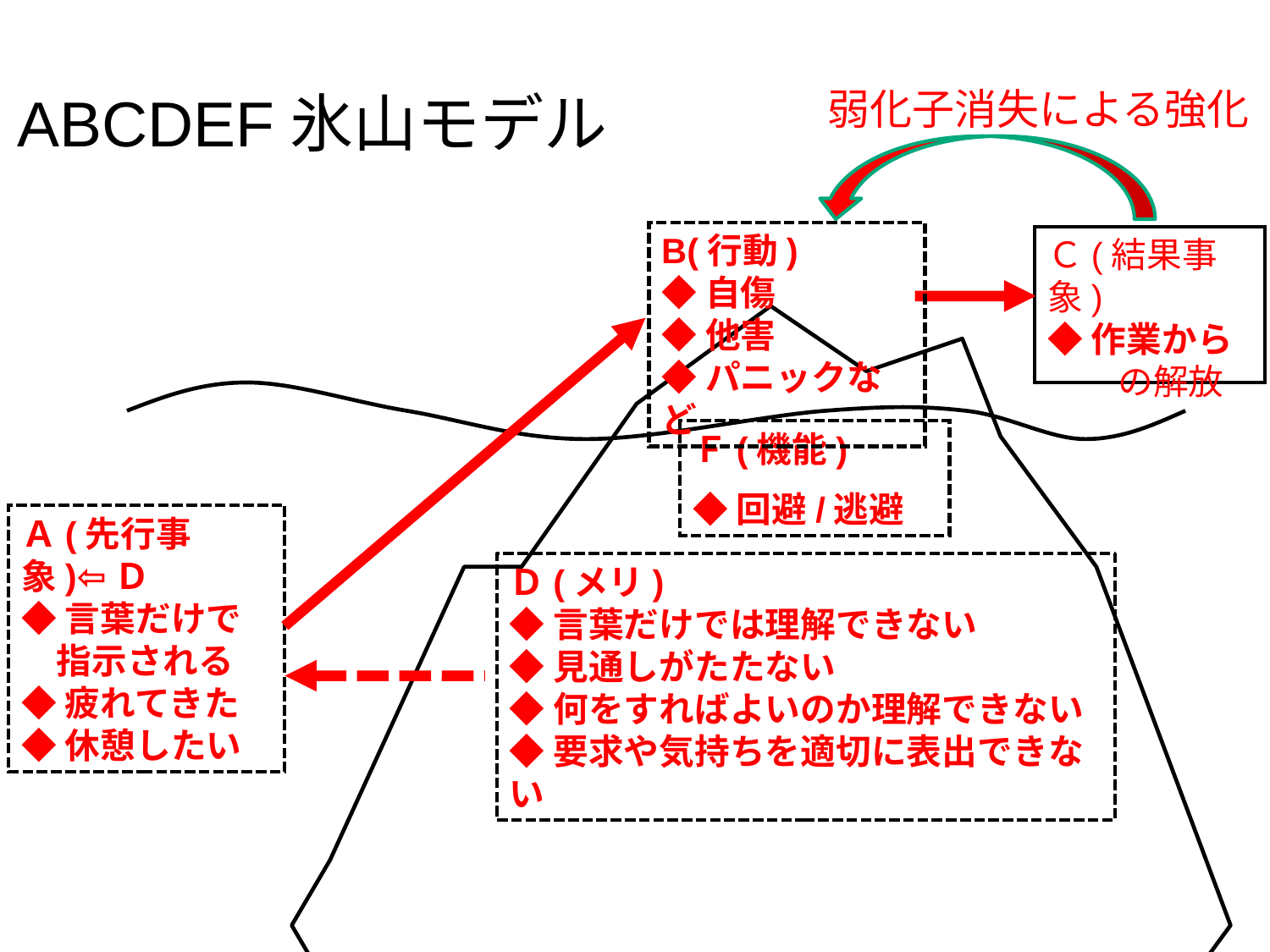

# ABCDEF氷山モデル
弱化子消失による強化

B(行動)
◆自傷
◆他害
◆パニックなど
Ｃ(結果事象)
◆作業から
　　の解放

Ｆ(機能)
◆回避/逃避
Ａ(先行事象)⇦Ｄ
◆言葉だけで
　指示される
◆疲れてきた
◆休憩したい
Ｄ(メリ)
◆言葉だけでは理解できない
◆見通しがたたない
◆何をすればよいのか理解できない
◆要求や気持ちを適切に表出できない